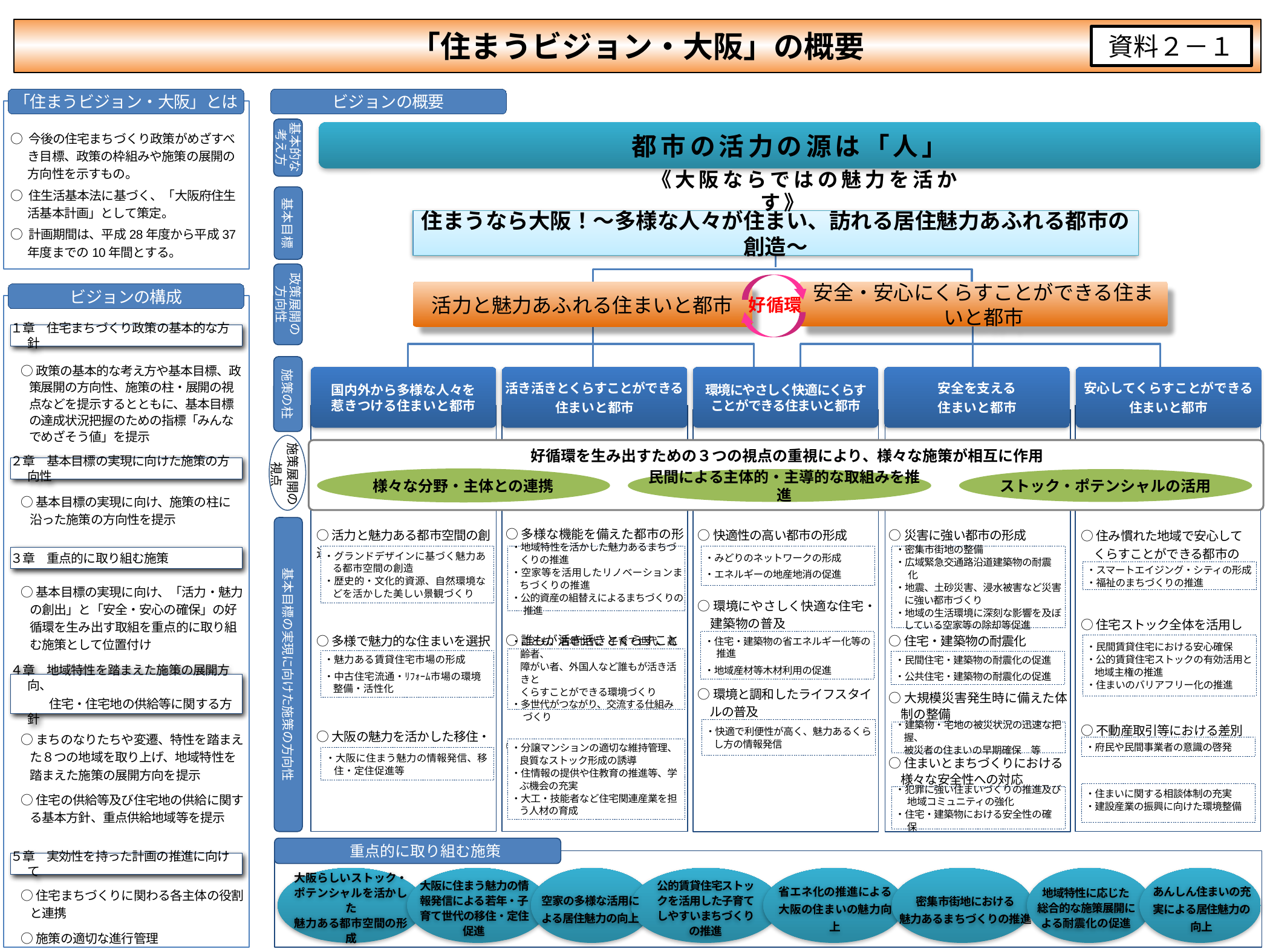

# 「住まうビジョン・大阪」の概要
資料２－１
「住まうビジョン・大阪」とは
ビジョンの概要

基本的な
考え方
都市の活力の源は「人」
○ 今後の住宅まちづくり政策がめざすべき目標、政策の枠組みや施策の展開の方向性を示すもの。
○ 住生活基本法に基づく、「大阪府住生活基本計画」として策定。
○ 計画期間は、平成28年度から平成37 年度までの10年間とする。
《大阪ならではの魅力を活かす》
基本目標
住まうなら大阪！～多様な人々が住まい、訪れる居住魅力あふれる都市の創造～
政策展開の
方向性

安全・安心にくらすことができる住まいと都市
活力と魅力あふれる住まいと都市
ビジョンの構成
好循環

１章　住宅まちづくり政策の基本的な方針

施策の柱
○政策の基本的な考え方や基本目標、政策展開の方向性、施策の柱・展開の視点などを提示するとともに、基本目標の達成状況把握のための指標「みんなでめざそう値」を提示
国内外から多様な人々を
惹きつける住まいと都市
活き活きとくらすことができる
住まいと都市
環境にやさしく快適にくらすことができる住まいと都市
安全を支える
住まいと都市
安心してくらすことができる
住まいと都市

施策展開の
視点
好循環を生み出すための３つの視点の重視により、様々な施策が相互に作用

２章　基本目標の実現に向けた施策の方向性

ストック・ポテンシャルの活用
様々な分野・主体との連携
民間による主体的・主導的な取組みを推進
○基本目標の実現に向け、施策の柱に沿った施策の方向性を提示
基本目標の実現に向けた施策の方向性
○多様な機能を備えた都市の形成

○誰もが活き活きとくらすことができる環境の整備

○活力ある住宅市場の形成

○活力と魅力ある都市空間の創造

○多様で魅力的な住まいを選択できる環境の整備

○大阪の魅力を活かした移住・定住促進
○快適性の高い都市の形成

○環境にやさしく快適な住宅・建築物の普及

○環境と調和したライフスタイルの普及

○住み慣れた地域で安心してくらすことができる都市の形成

○住宅ストック全体を活用した府民の居住の安定確保

○不動産取引等における差別の解消

○健全な住宅関連産業の育成

○災害に強い都市の形成

○住宅・建築物の耐震化

○大規模災害発生時に備えた体制の整備

○住まいとまちづくりにおける様々な安全性への対応
・グランドデザインに基づく魅力ある都市空間の創造
・歴史的・文化的資源、自然環境などを活かした美しい景観づくり
・地域特性を活かした魅力あるまちづくりの推進
・空家等を活用したリノベーションまちづくりの推進
・公的資産の組替えによるまちづくりの推進
・みどりのネットワークの形成
・エネルギーの地産地消の促進
・密集市街地の整備
・広域緊急交通路沿道建築物の耐震化
・地震、土砂災害、浸水被害など災害に強い都市づくり
・地域の生活環境に深刻な影響を及ぼしている空家等の除却等促進
３章　重点的に取り組む施策
・スマートエイジング・シティの形成
・福祉のまちづくりの推進
○基本目標の実現に向け、「活力・魅力の創出」と「安全・安心の確保」の好循環を生み出す取組を重点的に取り組む施策として位置付け
・住宅・建築物の省エネルギー化等の推進
・地域産材等木材利用の促進
・民間賃貸住宅における安心確保
・公的賃貸住宅ストックの有効活用と地域主権の推進
・住まいのバリアフリー化の推進
・こども、若年世代、子育て世代、高齢者、
障がい者、外国人など誰もが活き活きと
くらすことができる環境づくり
・多世代がつながり、交流する仕組みづくり
・魅力ある賃貸住宅市場の形成
・中古住宅流通・ﾘﾌｫｰﾑ市場の環境整備・活性化
・民間住宅・建築物の耐震化の促進
・公共住宅・建築物の耐震化の促進
４章　地域特性を踏まえた施策の展開方向、
　住宅・住宅地の供給等に関する方針
・快適で利便性が高く、魅力あるくらし方の情報発信
・建築物・宅地の被災状況の迅速な把握、
被災者の住まいの早期確保　等
○まちのなりたちや変遷、特性を踏まえた８つの地域を取り上げ、地域特性を踏まえた施策の展開方向を提示
○住宅の供給等及び住宅地の供給に関する基本方針、重点供給地域等を提示
・府民や民間事業者の意識の啓発
・分譲マンションの適切な維持管理、良質なストック形成の誘導
・住情報の提供や住教育の推進等、学ぶ機会の充実
・大工・技能者など住宅関連産業を担う人材の育成
・大阪に住まう魅力の情報発信、移住・定住促進等
・住まいに関する相談体制の充実
・建設産業の振興に向けた環境整備
・犯罪に強い住まいづくりの推進及び地域コミュニティの強化
・住宅・建築物における安全性の確保
　重点的に取り組む施策

５章　実効性を持った計画の推進に向けて

公的賃貸住宅ストックを活用した子育てしやすいまちづくりの推進
大阪に住まう魅力の情報発信による若年・子育て世代の移住・定住促進
密集市街地における
魅力あるまちづくりの推進
大阪らしいストック・
ポテンシャルを活かした
魅力ある都市空間の形成
○住宅まちづくりに関わる各主体の役割と連携
○施策の適切な進行管理
地域特性に応じた
総合的な施策展開による耐震化の促進
あんしん住まいの充実による居住魅力の向上
空家の多様な活用による居住魅力の向上
省エネ化の推進による
大阪の住まいの魅力向上